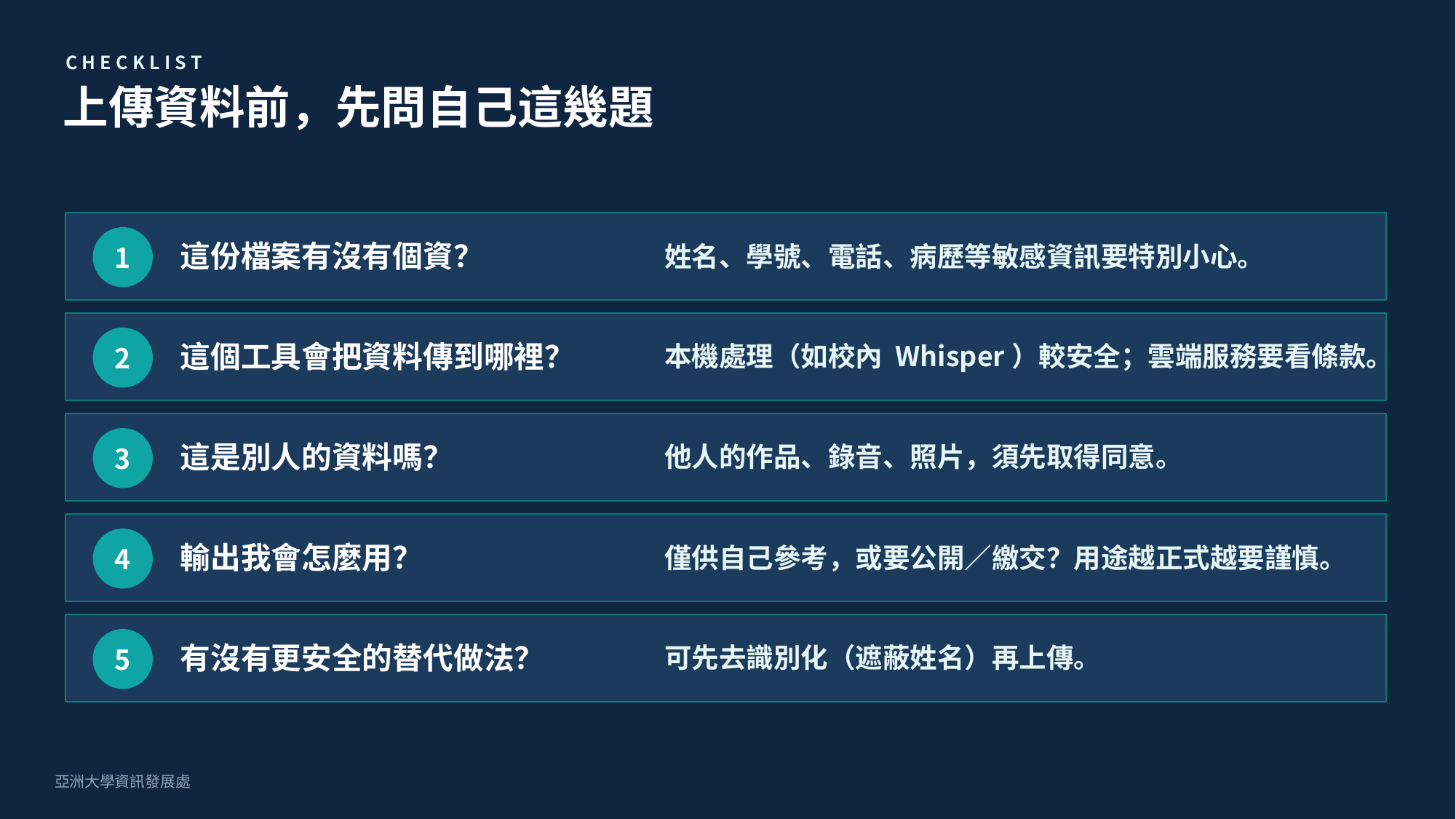

CHECKLIST
上傳資料前，先問自己這幾題

這份檔案有沒有個資？
姓名、學號、電話、病歷等敏感資訊要特別小心。

1

這個工具會把資料傳到哪裡？
本機處理（如校內 Whisper）較安全；雲端服務要看條款。

2

這是別人的資料嗎？
他人的作品、錄音、照片，須先取得同意。

3

輸出我會怎麼用？
僅供自己參考，或要公開／繳交？用途越正式越要謹慎。

4

有沒有更安全的替代做法？
可先去識別化（遮蔽姓名）再上傳。

5
亞洲大學資訊發展處